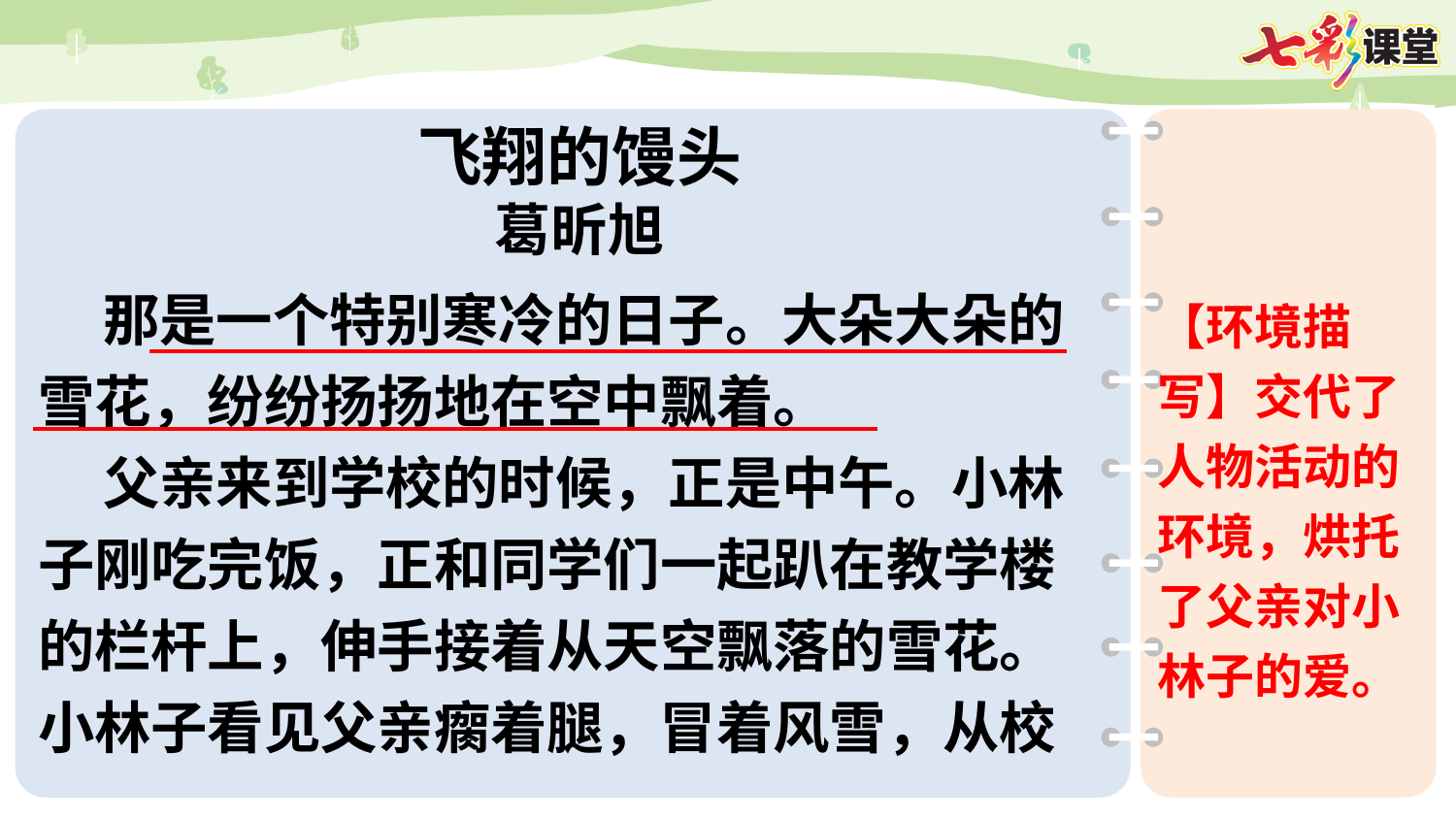

飞翔的馒头
葛昕旭
    那是一个特别寒冷的日子。大朵大朵的雪花，纷纷扬扬地在空中飘着。
    父亲来到学校的时候，正是中午。小林子刚吃完饭，正和同学们一起趴在教学楼的栏杆上，伸手接着从天空飘落的雪花。小林子看见父亲瘸着腿，冒着风雪，从校
【环境描写】交代了人物活动的环境，烘托了父亲对小林子的爱。